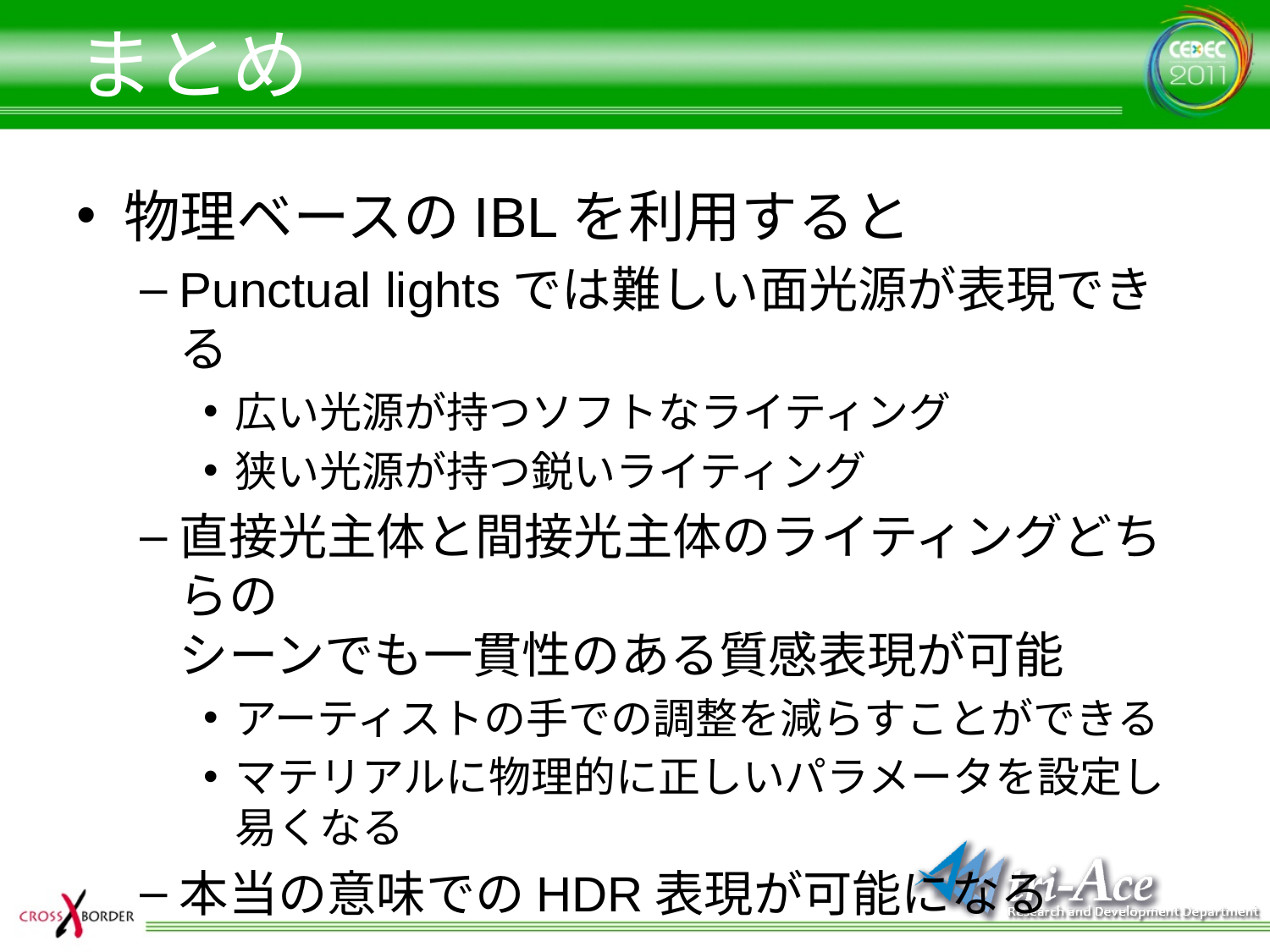

# まとめ
物理ベースのIBLを利用すると
Punctual lightsでは難しい面光源が表現できる
広い光源が持つソフトなライティング
狭い光源が持つ鋭いライティング
直接光主体と間接光主体のライティングどちらの
シーンでも一貫性のある質感表現が可能
アーティストの手での調整を減らすことができる
マテリアルに物理的に正しいパラメータを設定し易くなる
本当の意味でのHDR表現が可能になる